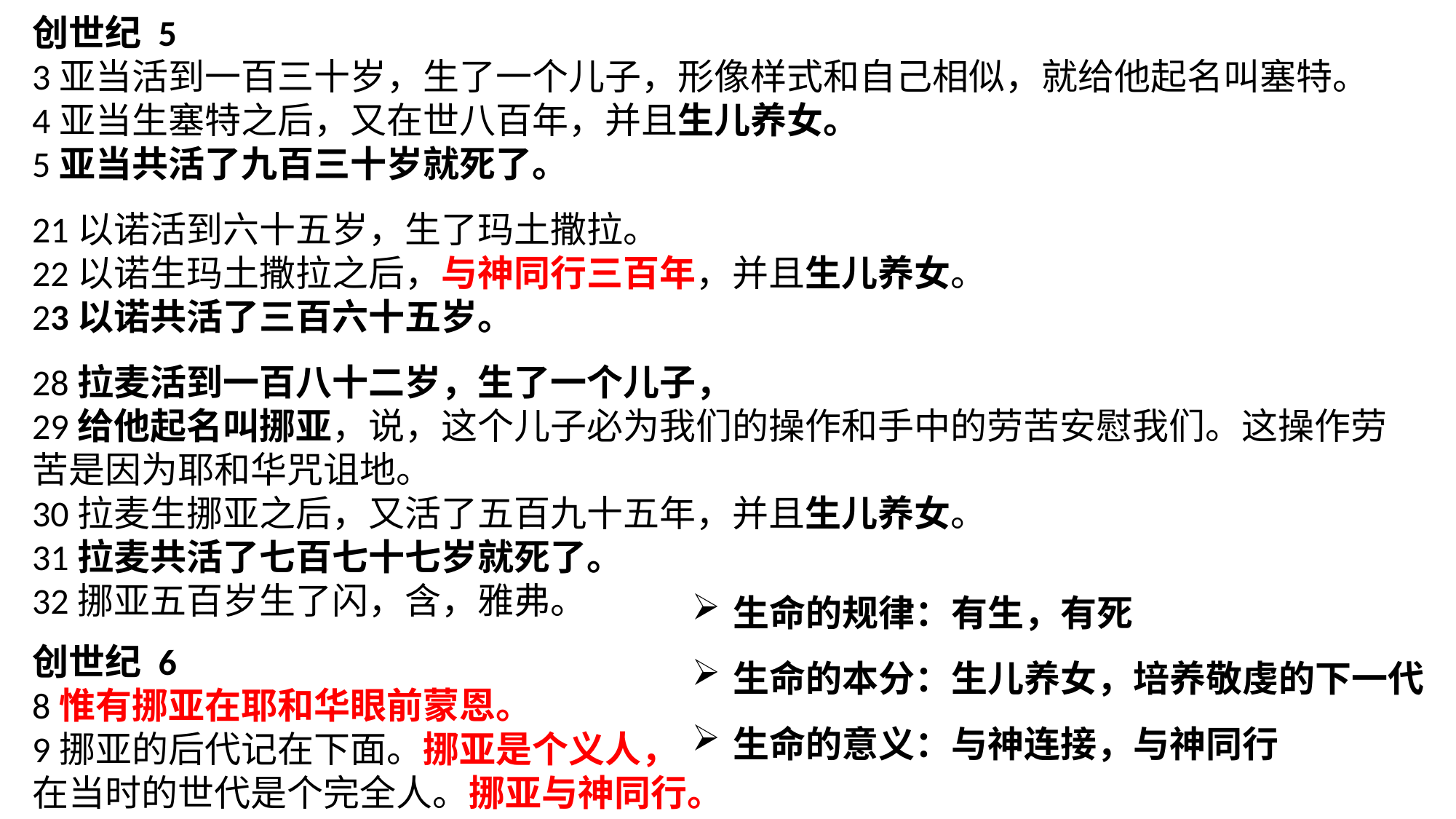

创世纪 5
3亚当活到一百三十岁，生了一个儿子，形像样式和自己相似，就给他起名叫塞特。
4亚当生塞特之后，又在世八百年，并且生儿养女。
5亚当共活了九百三十岁就死了。

21以诺活到六十五岁，生了玛土撒拉。
22以诺生玛土撒拉之后，与神同行三百年，并且生儿养女。
23以诺共活了三百六十五岁。

28拉麦活到一百八十二岁，生了一个儿子，
29给他起名叫挪亚，说，这个儿子必为我们的操作和手中的劳苦安慰我们。这操作劳苦是因为耶和华咒诅地。
30拉麦生挪亚之后，又活了五百九十五年，并且生儿养女。
31拉麦共活了七百七十七岁就死了。
32挪亚五百岁生了闪，含，雅弗。
生命的规律：有生，有死
生命的本分：生儿养女，培养敬虔的下一代
生命的意义：与神连接，与神同行
创世纪 6
8惟有挪亚在耶和华眼前蒙恩。
9挪亚的后代记在下面。挪亚是个义人，在当时的世代是个完全人。挪亚与神同行。